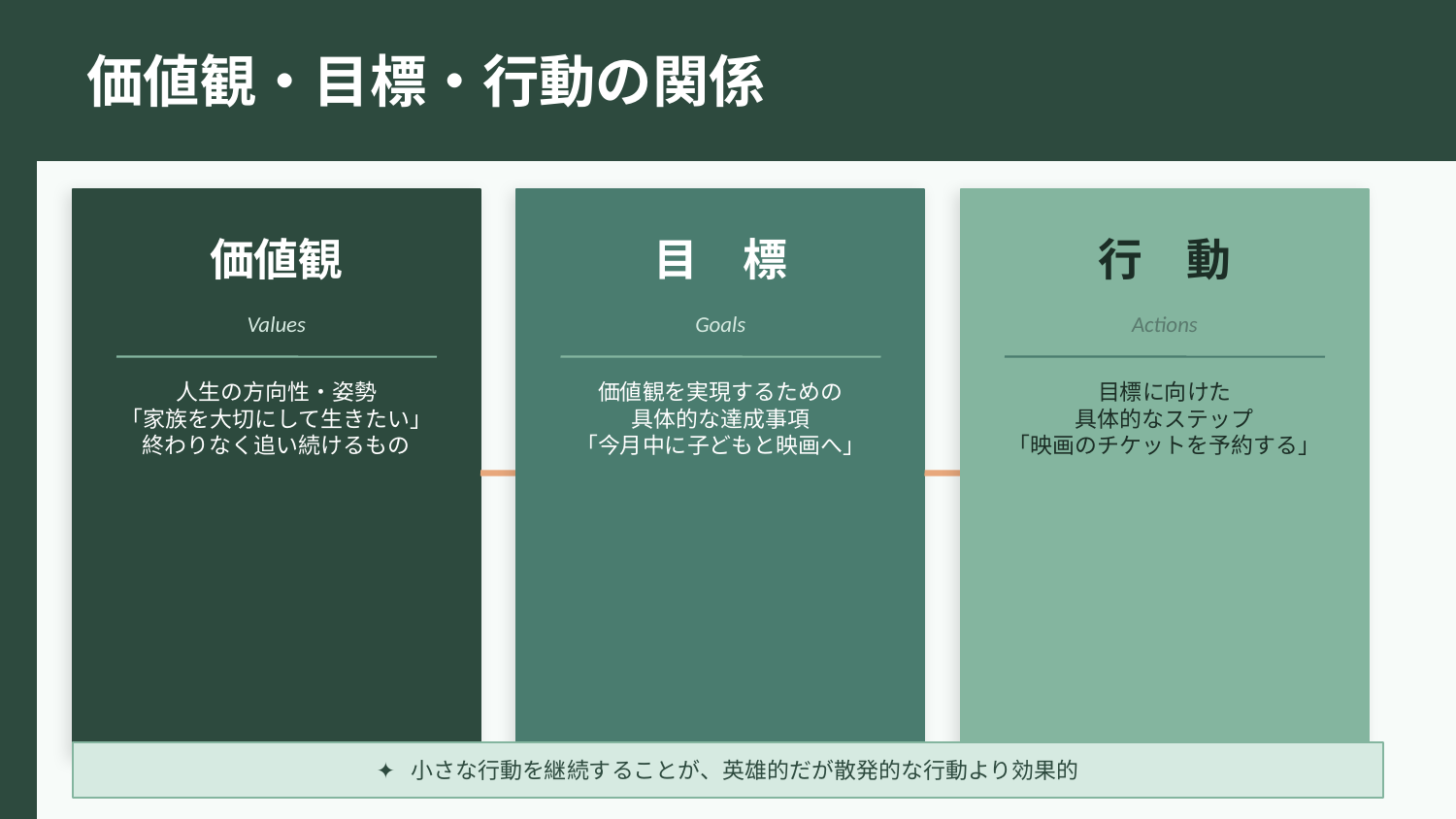

価値観・目標・行動の関係

価値観
目　標
行　動
Values
Goals
Actions

人生の方向性・姿勢
「家族を大切にして生きたい」
終わりなく追い続けるもの
価値観を実現するための
具体的な達成事項
「今月中に子どもと映画へ」
目標に向けた
具体的なステップ
「映画のチケットを予約する」
→
→

✦  小さな行動を継続することが、英雄的だが散発的な行動より効果的